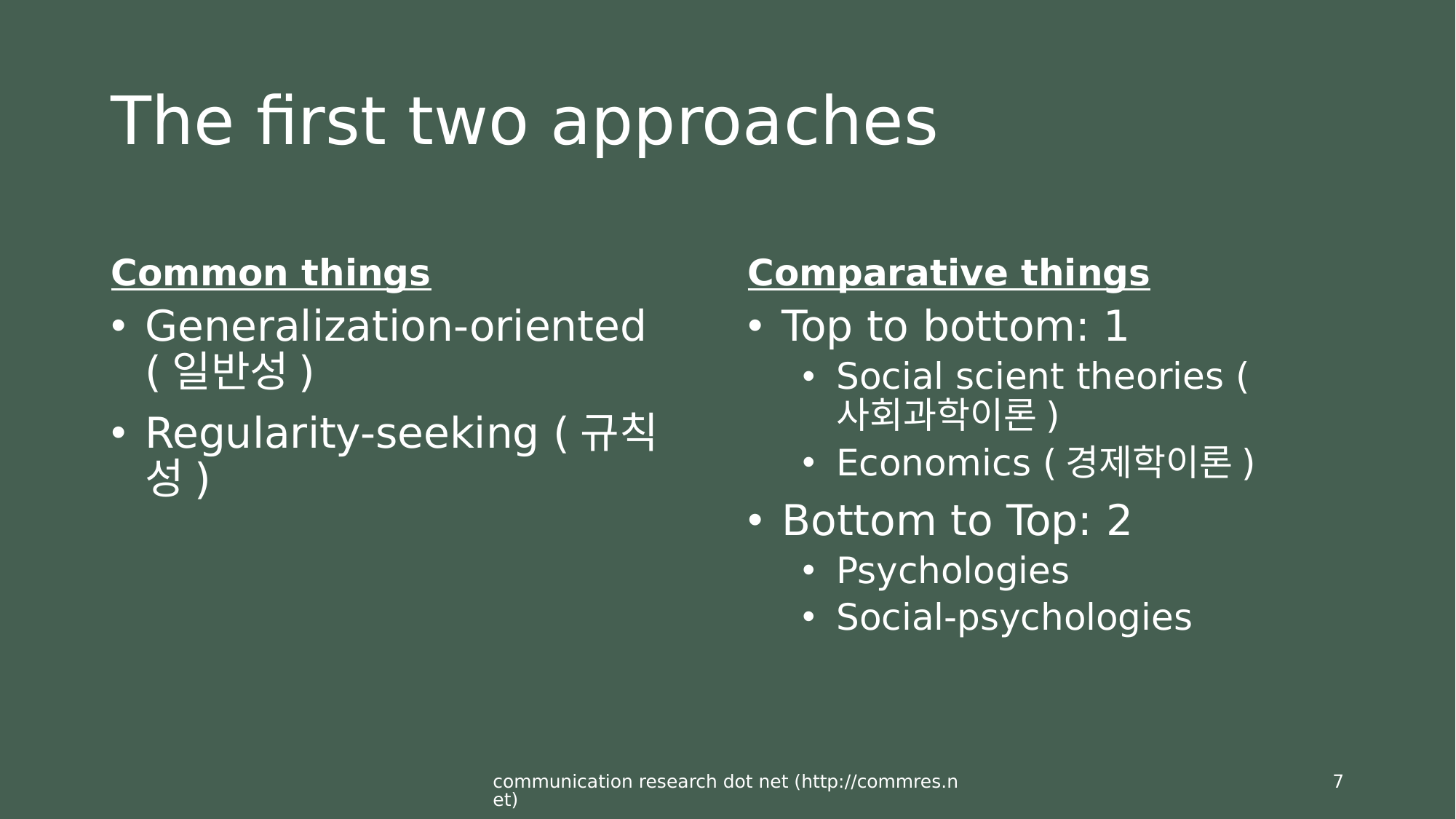

# The first two approaches
Common things
Comparative things
Generalization-oriented (일반성)
Regularity-seeking (규칙성)

Top to bottom: 1
Social scient theories (사회과학이론)
Economics (경제학이론)
Bottom to Top: 2
Psychologies
Social-psychologies

communication research dot net (http://commres.net)
7